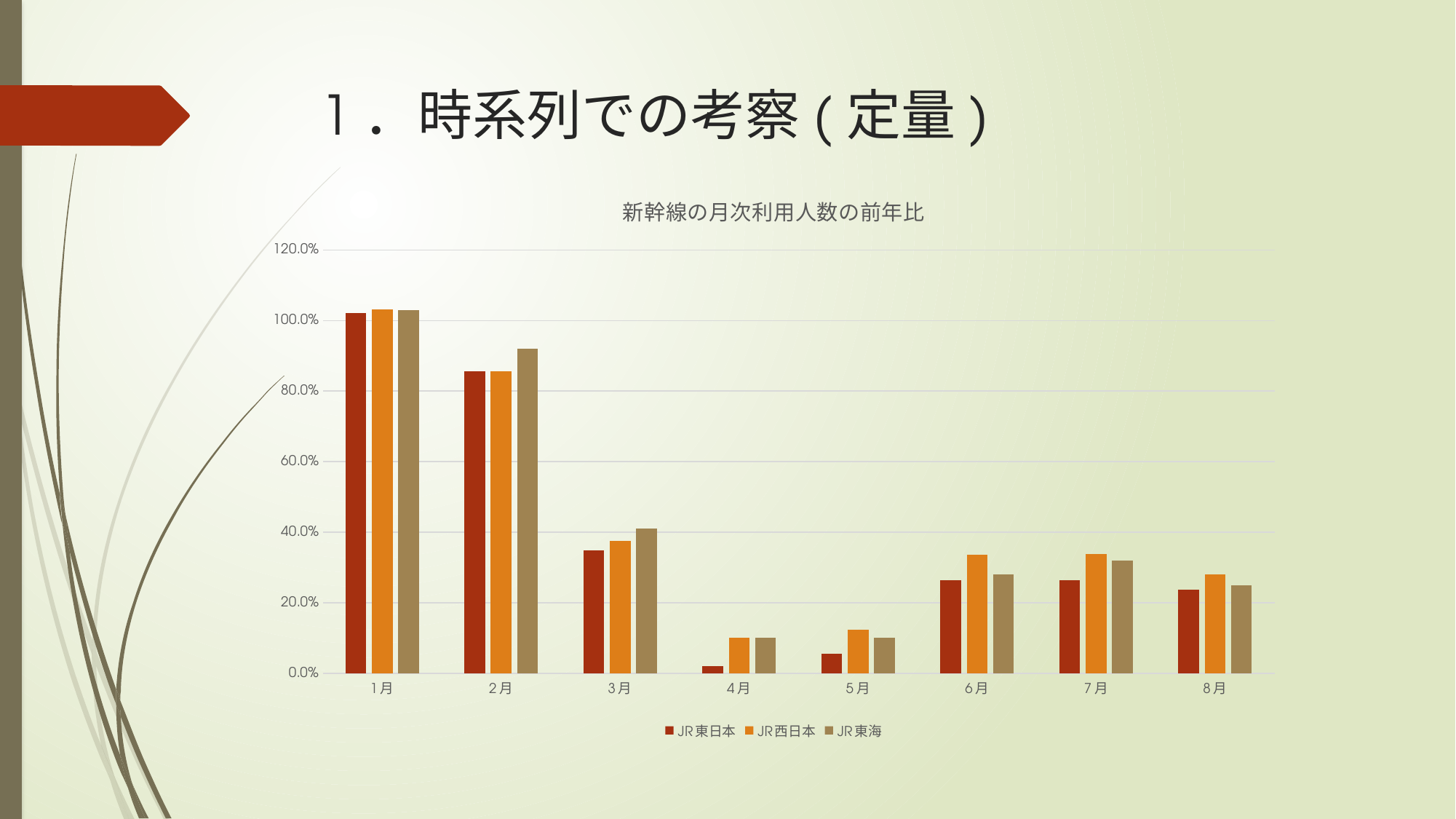

# 1．時系列での考察(定量)

### Chart: 新幹線の月次利用人数の前年比

| Category | JR東日本 | JR西日本 | JR東海 |
|---|---|---|---|
| 1月 | 1.021 | 1.032 | 1.03 |
| 2月 | 0.857 | 0.856 | 0.92 |
| 3月 | 0.348 | 0.375 | 0.41 |
| 4月 | 0.021 | 0.101 | 0.1 |
| 5月 | 0.055 | 0.124 | 0.1 |
| 6月 | 0.264 | 0.337 | 0.28 |
| 7月 | 0.263 | 0.338 | 0.32 |
| 8月 | 0.238 | 0.281 | 0.25 |